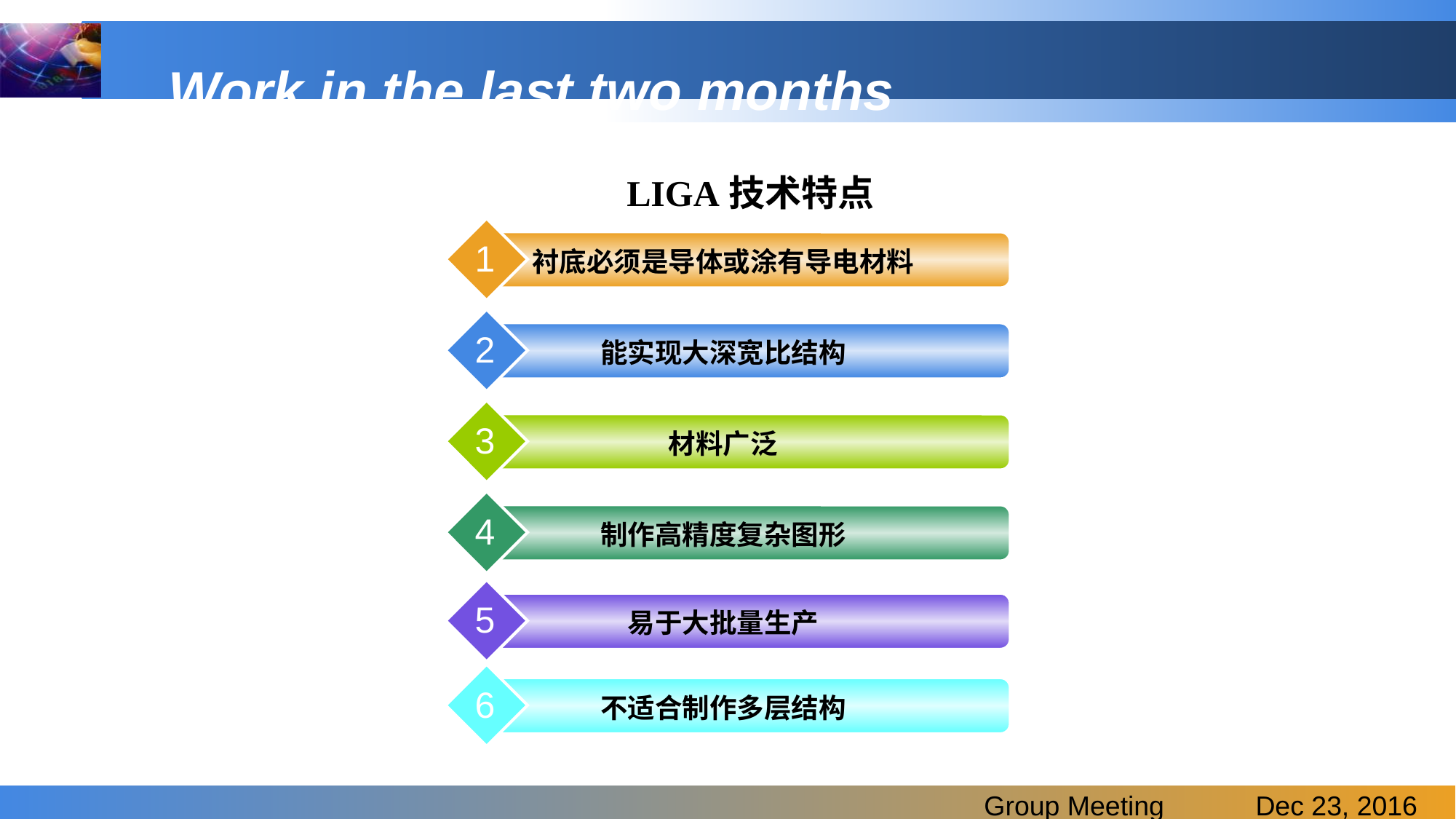

# Work in the last two months
LIGA技术特点

1

衬底必须是导体或涂有导电材料

2

能实现大深宽比结构

3

材料广泛

4

制作高精度复杂图形

5

易于大批量生产

6

不适合制作多层结构